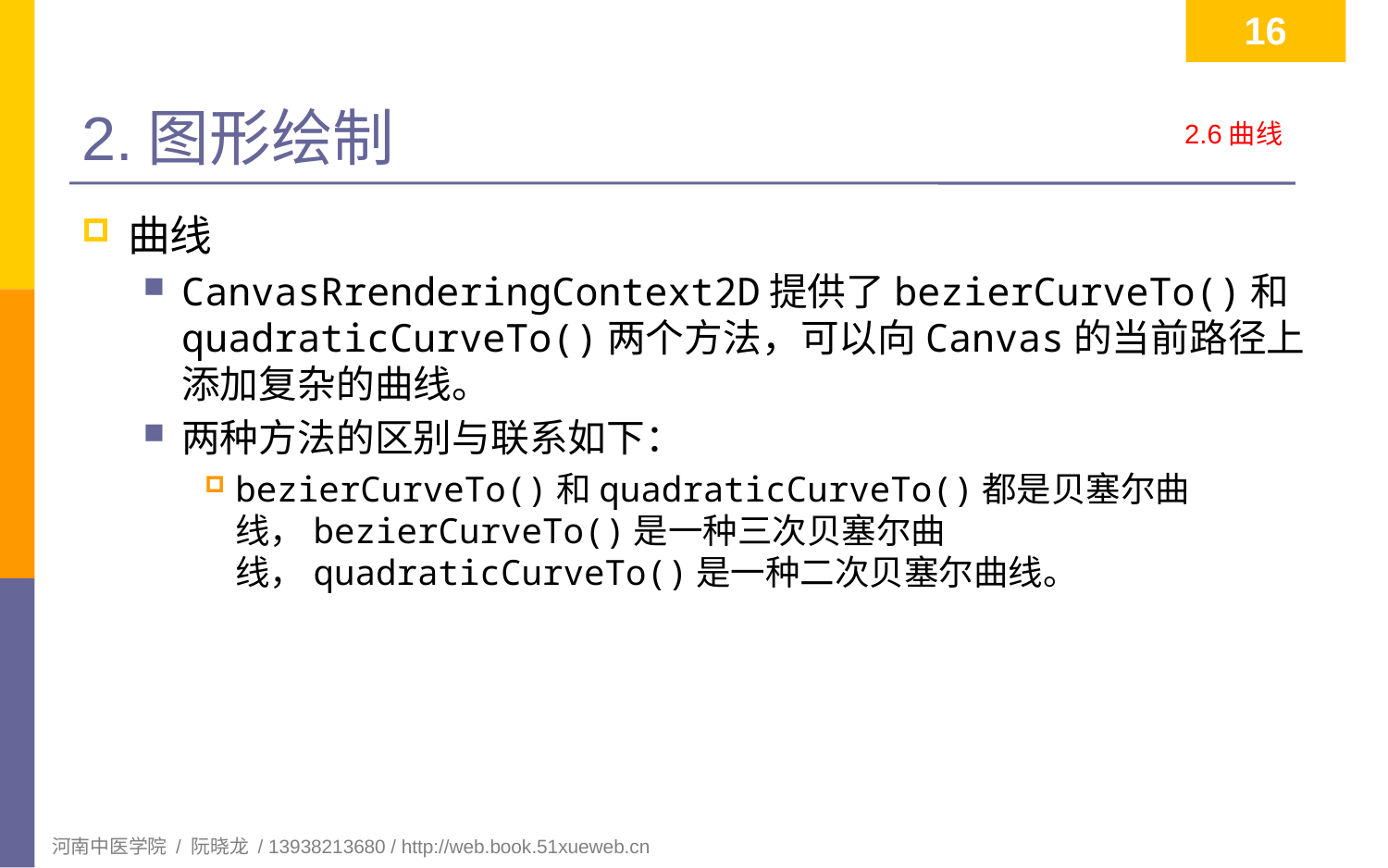

16
# 2.图形绘制
2.6曲线
曲线
CanvasRrenderingContext2D提供了bezierCurveTo()和quadraticCurveTo()两个方法，可以向Canvas的当前路径上添加复杂的曲线。
两种方法的区别与联系如下：
bezierCurveTo()和quadraticCurveTo()都是贝塞尔曲线，bezierCurveTo()是一种三次贝塞尔曲线，quadraticCurveTo()是一种二次贝塞尔曲线。